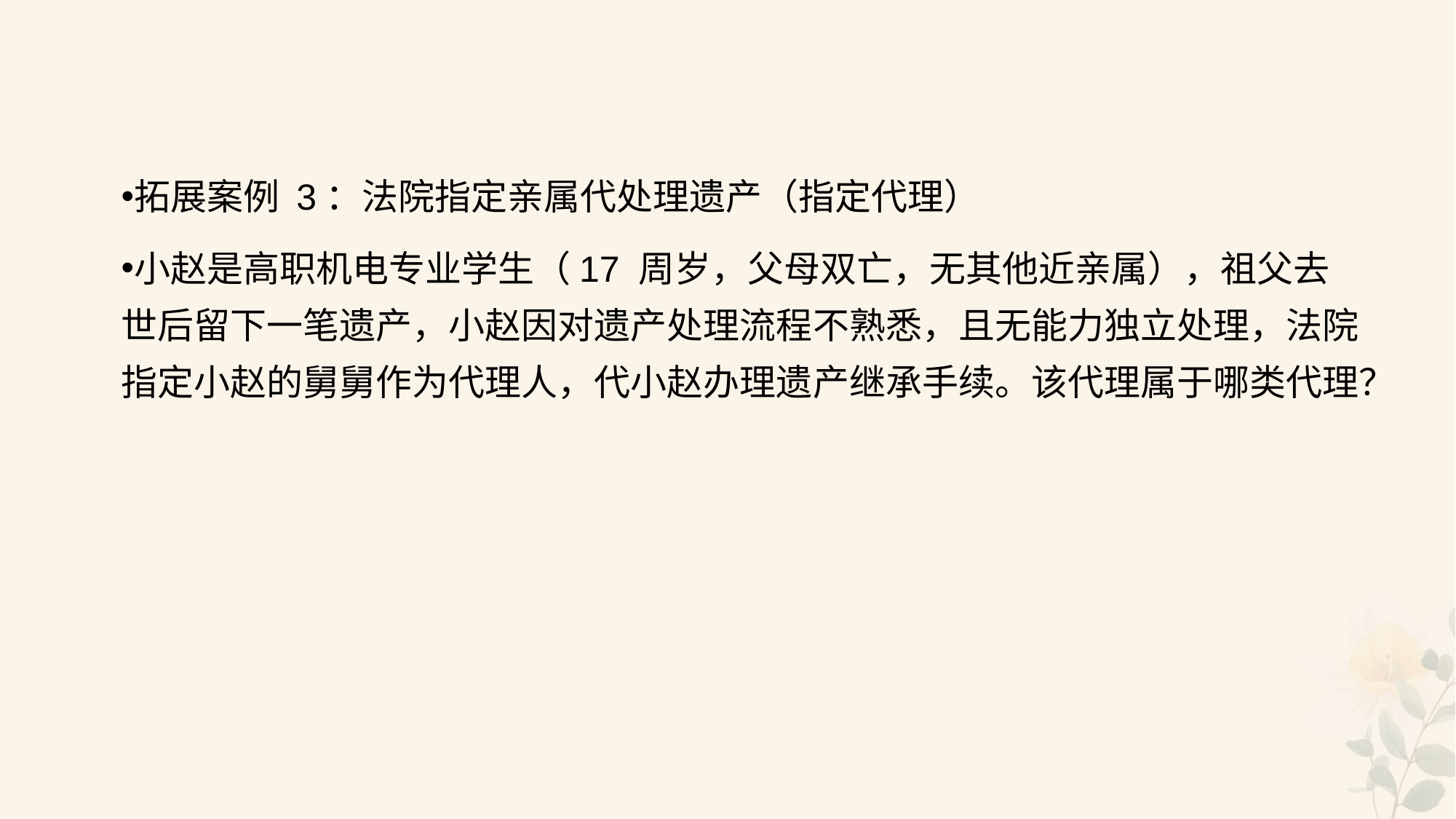

#
拓展案例 3：法院指定亲属代处理遗产（指定代理）
小赵是高职机电专业学生（17 周岁，父母双亡，无其他近亲属），祖父去世后留下一笔遗产，小赵因对遗产处理流程不熟悉，且无能力独立处理，法院指定小赵的舅舅作为代理人，代小赵办理遗产继承手续。该代理属于哪类代理？